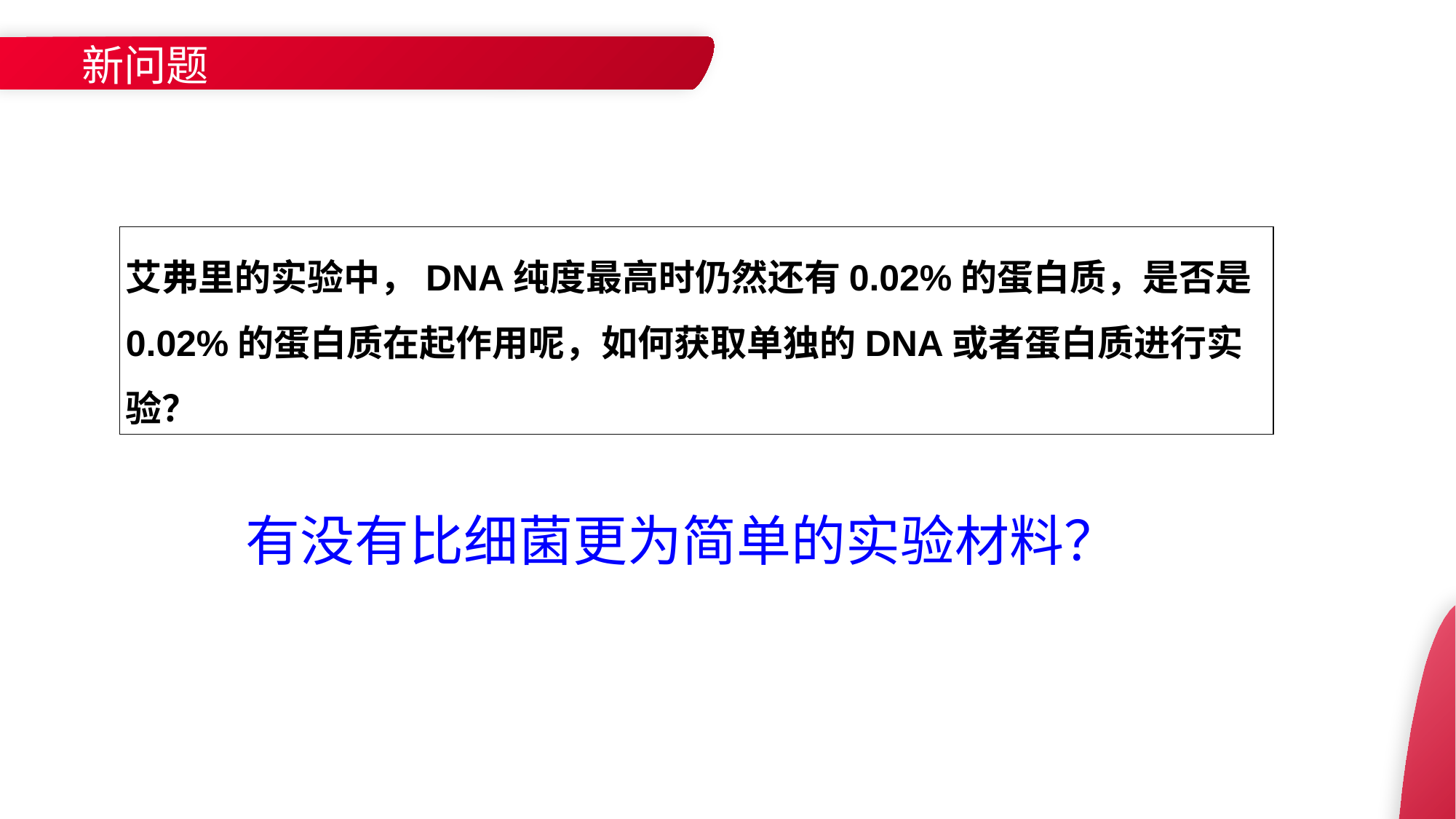

新问题
艾弗里的实验中，DNA纯度最高时仍然还有0.02%的蛋白质，是否是0.02%的蛋白质在起作用呢，如何获取单独的DNA或者蛋白质进行实验？
有没有比细菌更为简单的实验材料？